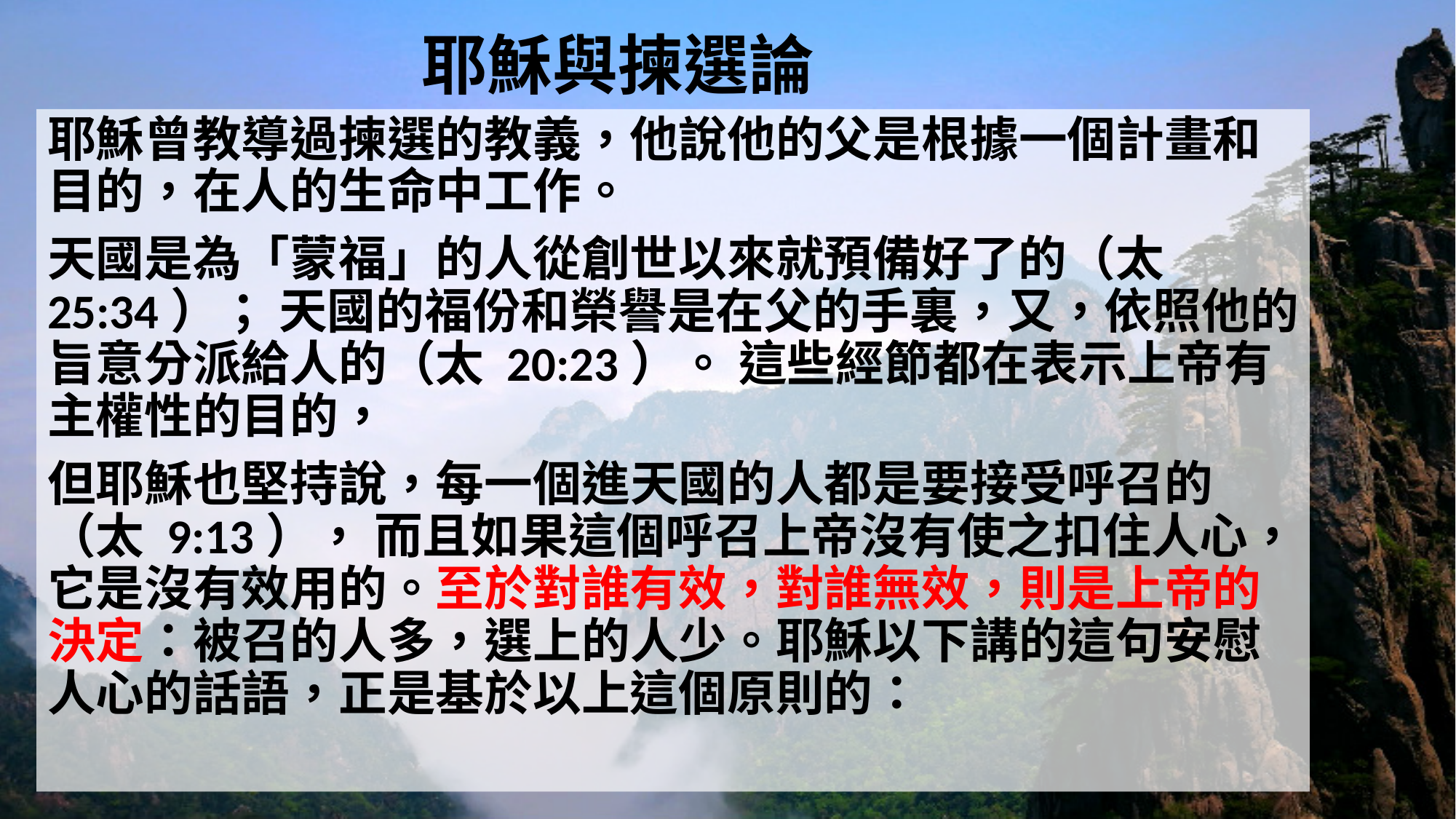

# 耶穌與揀選論
耶穌曾教導過揀選的教義，他說他的父是根據一個計畫和目的，在人的生命中工作。
天國是為「蒙福」的人從創世以來就預備好了的（太25:34）； 天國的福份和榮譽是在父的手裏，又，依照他的旨意分派給人的（太 20:23）。 這些經節都在表示上帝有主權性的目的，
但耶穌也堅持說，每一個進天國的人都是要接受呼召的（太 9:13）， 而且如果這個呼召上帝沒有使之扣住人心，它是沒有效用的。至於對誰有效，對誰無效，則是上帝的決定：被召的人多，選上的人少。耶穌以下講的這句安慰人心的話語，正是基於以上這個原則的：